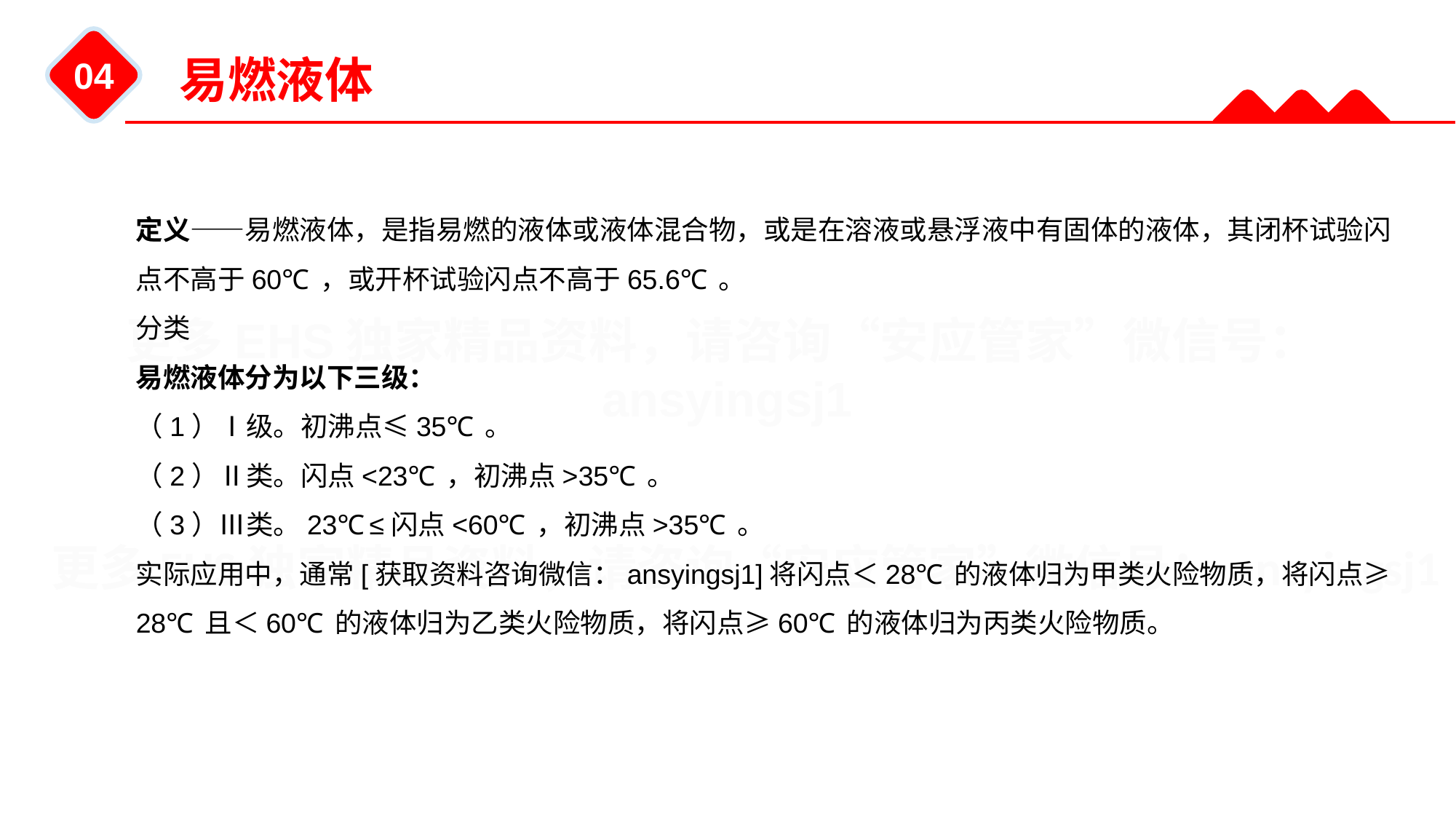

易燃液体
04

定义——易燃液体，是指易燃的液体或液体混合物，或是在溶液或悬浮液中有固体的液体，其闭杯试验闪点不高于60℃，或开杯试验闪点不高于65.6℃。
分类
易燃液体分为以下三级：
（1）Ⅰ级。初沸点≤35℃。
（2）Ⅱ类。闪点<23℃，初沸点>35℃。
（3）Ⅲ类。23℃≤闪点<60℃，初沸点>35℃。
实际应用中，通常[获取资料咨询微信：ansyingsj1]将闪点＜28℃的液体归为甲类火险物质，将闪点≥28℃且＜60℃的液体归为乙类火险物质，将闪点≥60℃的液体归为丙类火险物质。